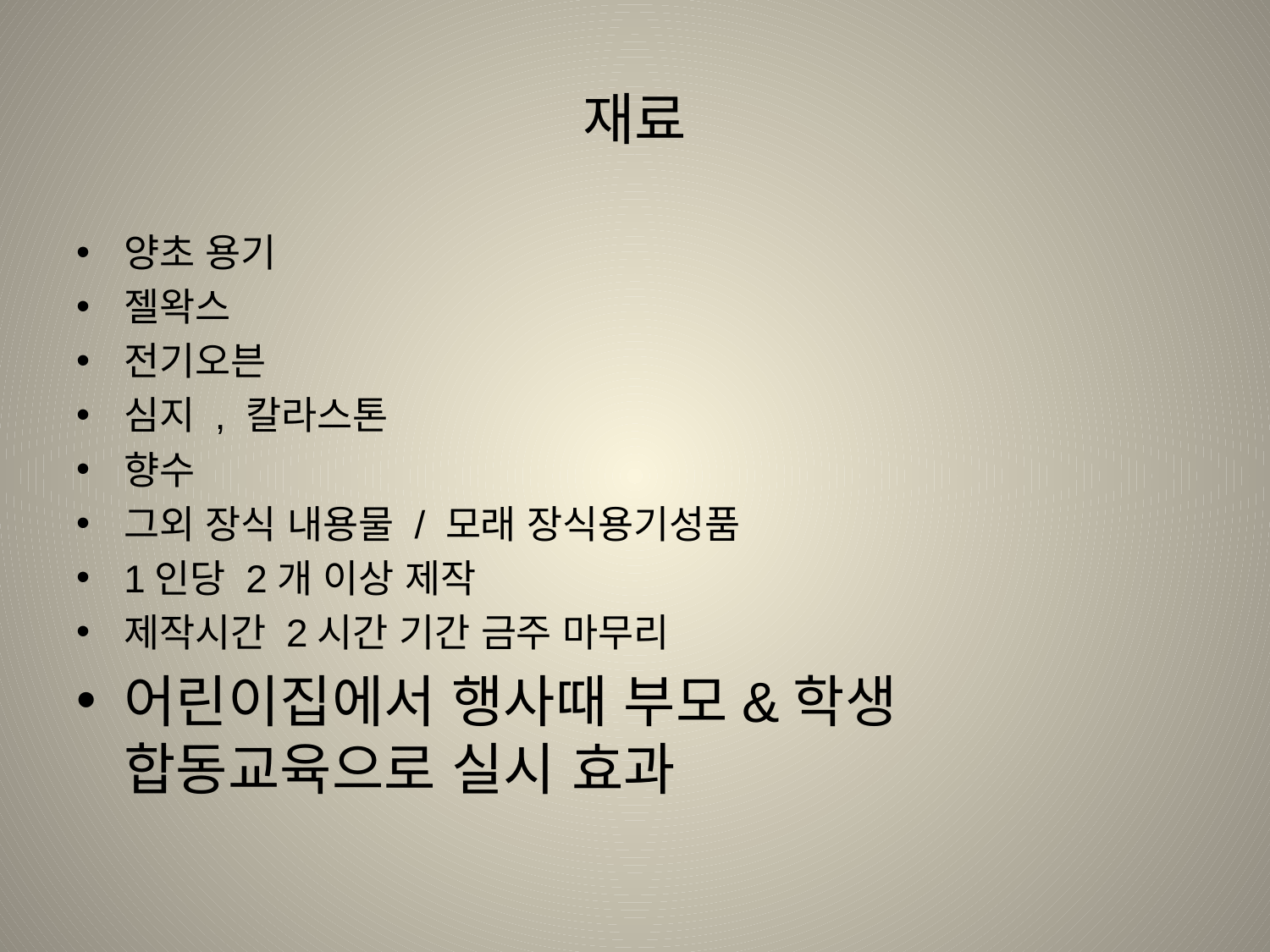

# 재료
양초 용기
젤왁스
전기오븐
심지 , 칼라스톤
향수
그외 장식 내용물 / 모래 장식용기성품
1인당 2개 이상 제작
제작시간 2시간 기간 금주 마무리
어린이집에서 행사때 부모&학생 합동교육으로 실시 효과